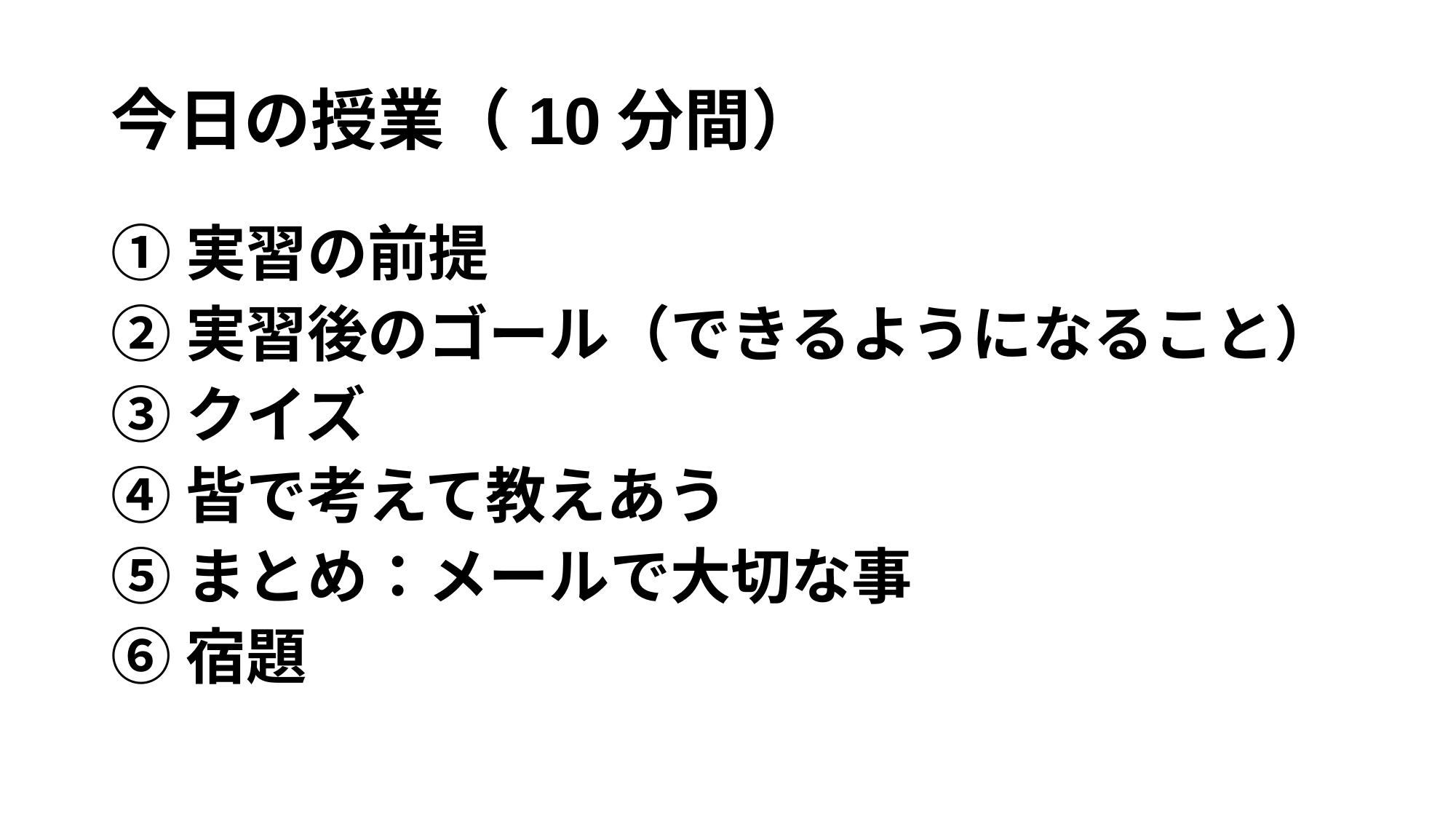

# 今日の授業（10分間）
➀実習の前提
②実習後のゴール（できるようになること）
③クイズ
④皆で考えて教えあう
⑤まとめ：メールで大切な事
⑥宿題